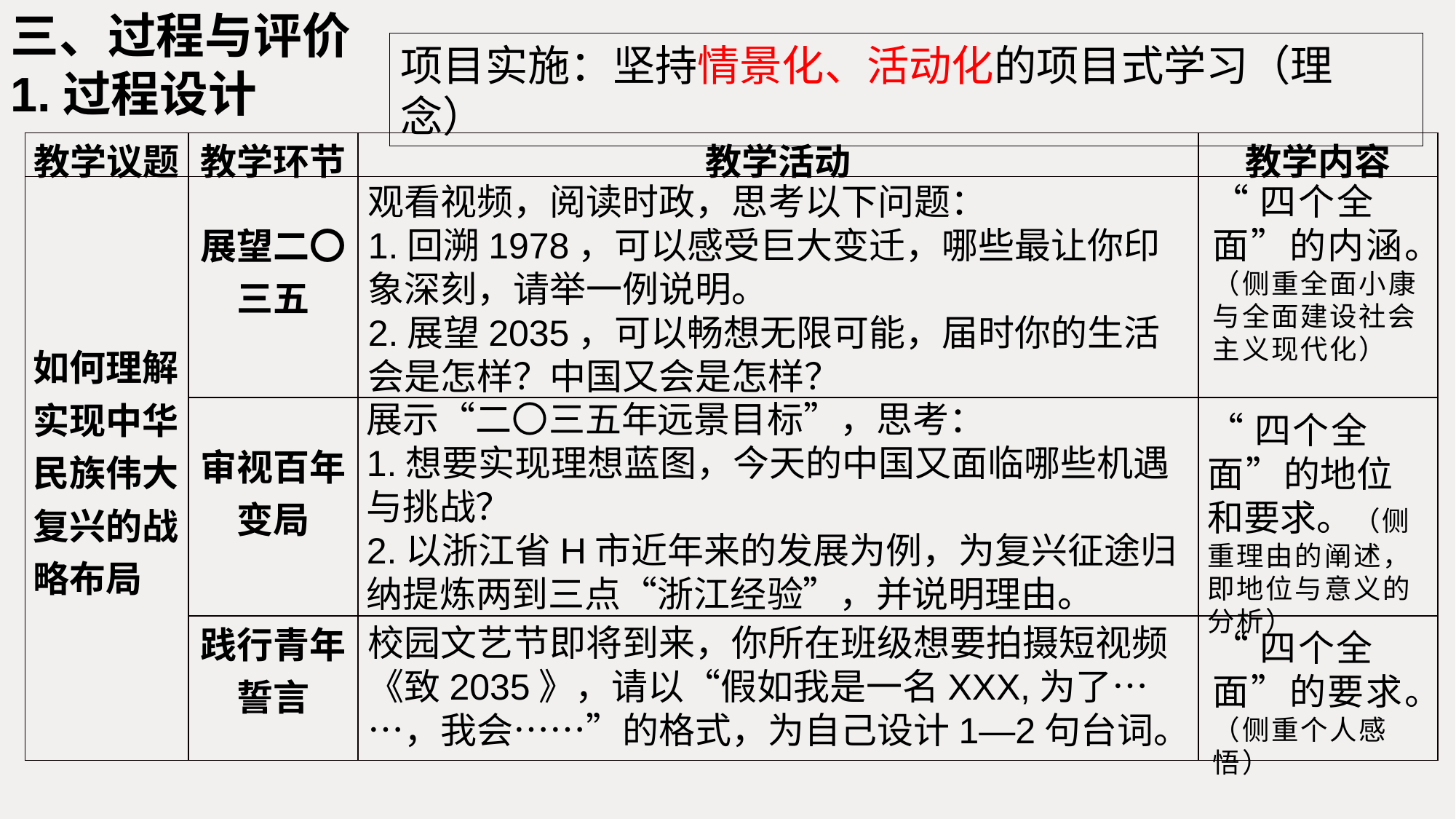

三、过程与评价
1.过程设计
项目实施：坚持情景化、活动化的项目式学习（理念）
| 教学议题 | 教学环节 | 教学活动 | 教学内容 |
| --- | --- | --- | --- |
| 如何理解实现中华民族伟大复兴的战略布局 | 展望二〇三五 |  |  |
|  | 审视百年变局 |  |  |
|  | 践行青年誓言 |  |  |
观看视频，阅读时政，思考以下问题：
1.回溯1978，可以感受巨大变迁，哪些最让你印象深刻，请举一例说明。
2.展望2035，可以畅想无限可能，届时你的生活会是怎样？中国又会是怎样？
“四个全面”的内涵。（侧重全面小康与全面建设社会主义现代化）
展示“二〇三五年远景目标”，思考：
1.想要实现理想蓝图，今天的中国又面临哪些机遇与挑战？
2.以浙江省H市近年来的发展为例，为复兴征途归纳提炼两到三点“浙江经验”，并说明理由。
“四个全面”的地位和要求。（侧重理由的阐述，即地位与意义的分析）
校园文艺节即将到来，你所在班级想要拍摄短视频《致2035》，请以“假如我是一名XXX,为了……，我会……”的格式，为自己设计1—2句台词。
“四个全面”的要求。（侧重个人感悟）